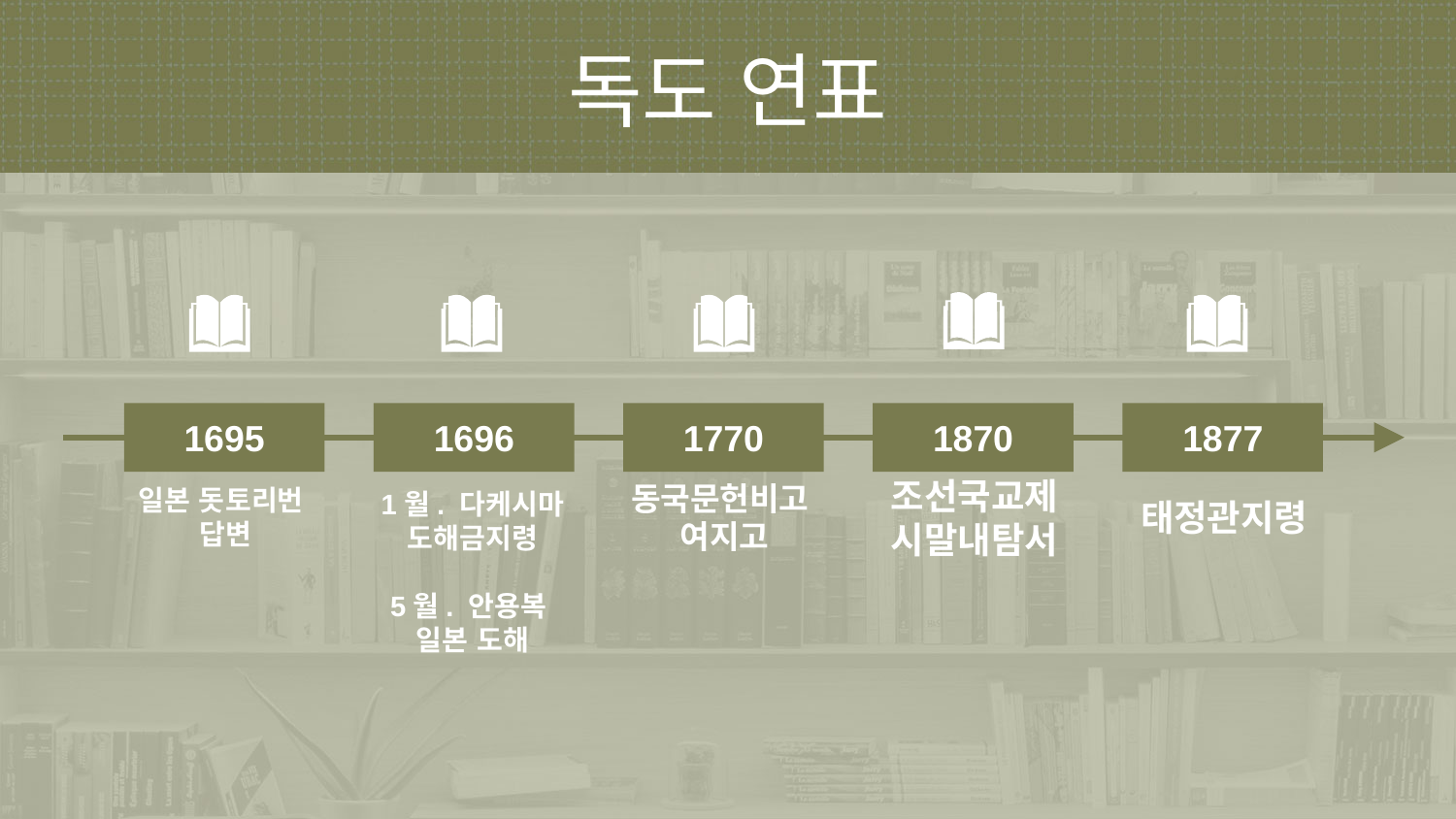

독도 연표

1695
1696
1770
1870
1877
조선국교제시말내탐서
동국문헌비고
여지고
일본 돗토리번
답변
1월. 다케시마
도해금지령

5월. 안용복
일본 도해
태정관지령